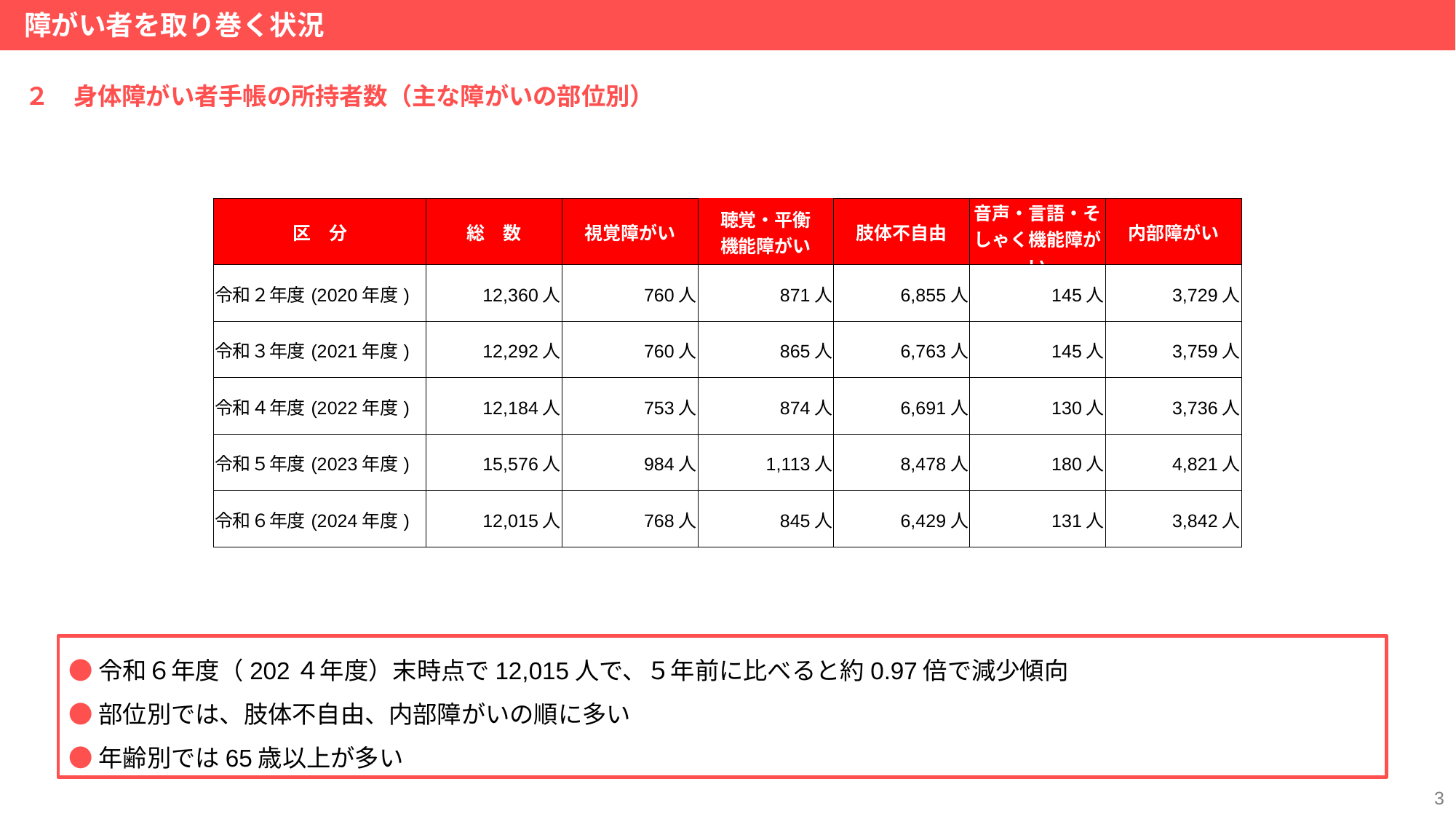

障がい者を取り巻く状況
２　身体障がい者手帳の所持者数（主な障がいの部位別）
| 区　分 | 総　数 | 視覚障がい | 聴覚・平衡 機能障がい | 肢体不自由 | 音声・言語・そしゃく機能障がい | 内部障がい |
| --- | --- | --- | --- | --- | --- | --- |
| 令和２年度(2020年度) | 12,360人 | 760人 | 871人 | 6,855人 | 145人 | 3,729人 |
| 令和３年度(2021年度) | 12,292人 | 760人 | 865人 | 6,763人 | 145人 | 3,759人 |
| 令和４年度(2022年度) | 12,184人 | 753人 | 874人 | 6,691人 | 130人 | 3,736人 |
| 令和５年度(2023年度) | 15,576人 | 984人 | 1,113人 | 8,478人 | 180人 | 4,821人 |
| 令和６年度(2024年度) | 12,015人 | 768人 | 845人 | 6,429人 | 131人 | 3,842人 |
●令和６年度（202４年度）末時点で12,015人で、５年前に比べると約0.97倍で減少傾向
●部位別では、肢体不自由、内部障がいの順に多い
●年齢別では65歳以上が多い
3